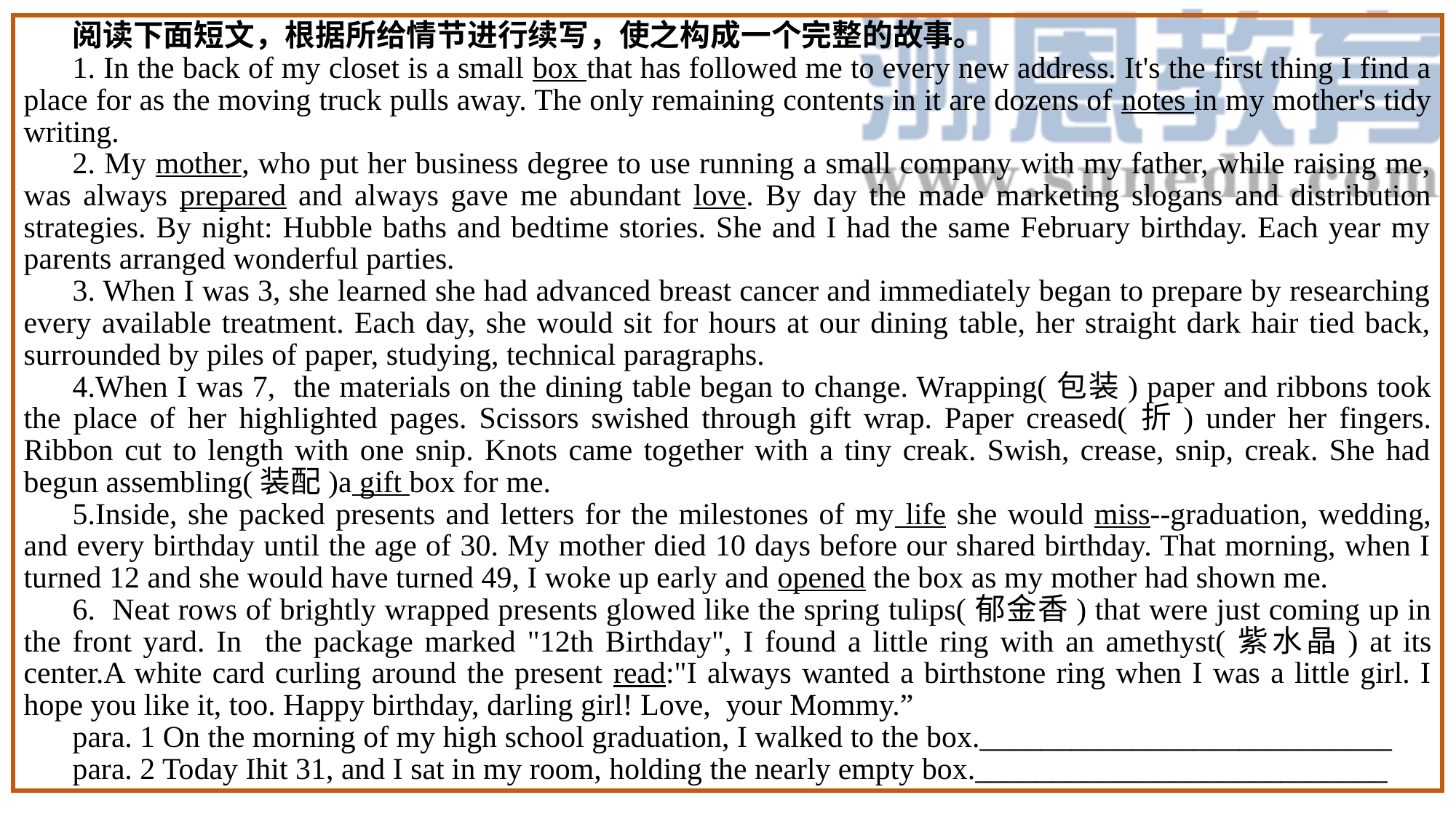

阅读下面短文，根据所给情节进行续写，使之构成一个完整的故事。
1. In the back of my closet is a small box that has followed me to every new address. It's the first thing I find a place for as the moving truck pulls away. The only remaining contents in it are dozens of notes in my mother's tidy writing.
2. My mother, who put her business degree to use running a small company with my father, while raising me, was always prepared and always gave me abundant love. By day the made marketing slogans and distribution strategies. By night: Hubble baths and bedtime stories. She and I had the same February birthday. Each year my parents arranged wonderful parties.
3. When I was 3, she learned she had advanced breast cancer and immediately began to prepare by researching every available treatment. Each day, she would sit for hours at our dining table, her straight dark hair tied back, surrounded by piles of paper, studying, technical paragraphs.
4.When I was 7,  the materials on the dining table began to change. Wrapping(包装) paper and ribbons took the place of her highlighted pages. Scissors swished through gift wrap. Paper creased(折) under her fingers. Ribbon cut to length with one snip. Knots came together with a tiny creak. Swish, crease, snip, creak. She had begun assembling(装配)a gift box for me.
5.Inside, she packed presents and letters for the milestones of my life she would miss--graduation, wedding, and every birthday until the age of 30. My mother died 10 days before our shared birthday. That morning, when I turned 12 and she would have turned 49, I woke up early and opened the box as my mother had shown me.
6.  Neat rows of brightly wrapped presents glowed like the spring tulips(郁金香) that were just coming up in the front yard. In  the package marked "12th Birthday", I found a little ring with an amethyst(紫水晶) at its center.A white card curling around the present read:"I always wanted a birthstone ring when I was a little girl. I hope you like it, too. Happy birthday, darling girl! Love,  your Mommy.”
para. 1 On the morning of my high school graduation, I walked to the box.___________________________
para. 2 Today Ihit 31, and I sat in my room, holding the nearly empty box.___________________________